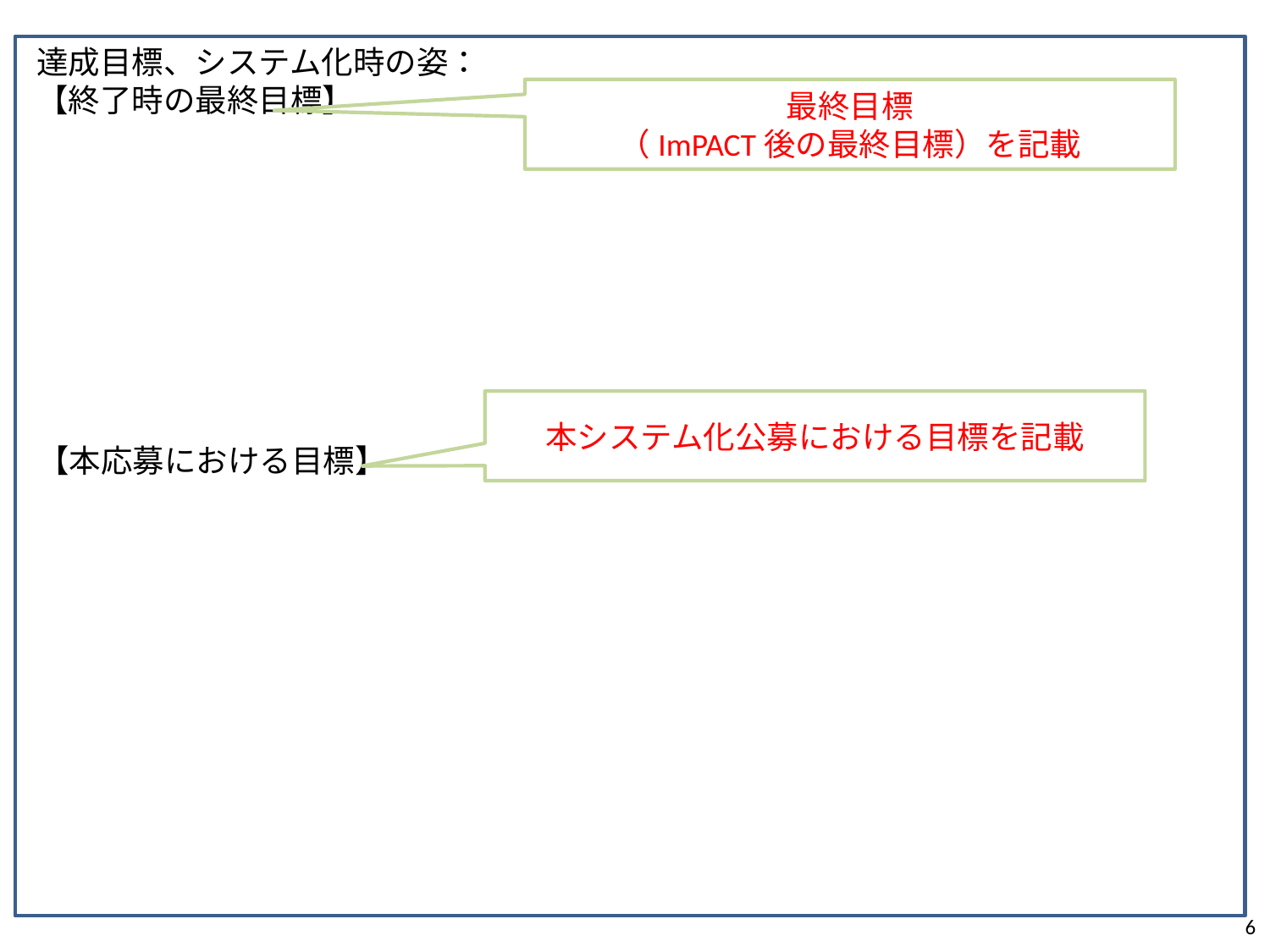

達成目標、システム化時の姿：
【終了時の最終目標】
最終目標
（ImPACT後の最終目標）を記載
本システム化公募における目標を記載
【本応募における目標】
6